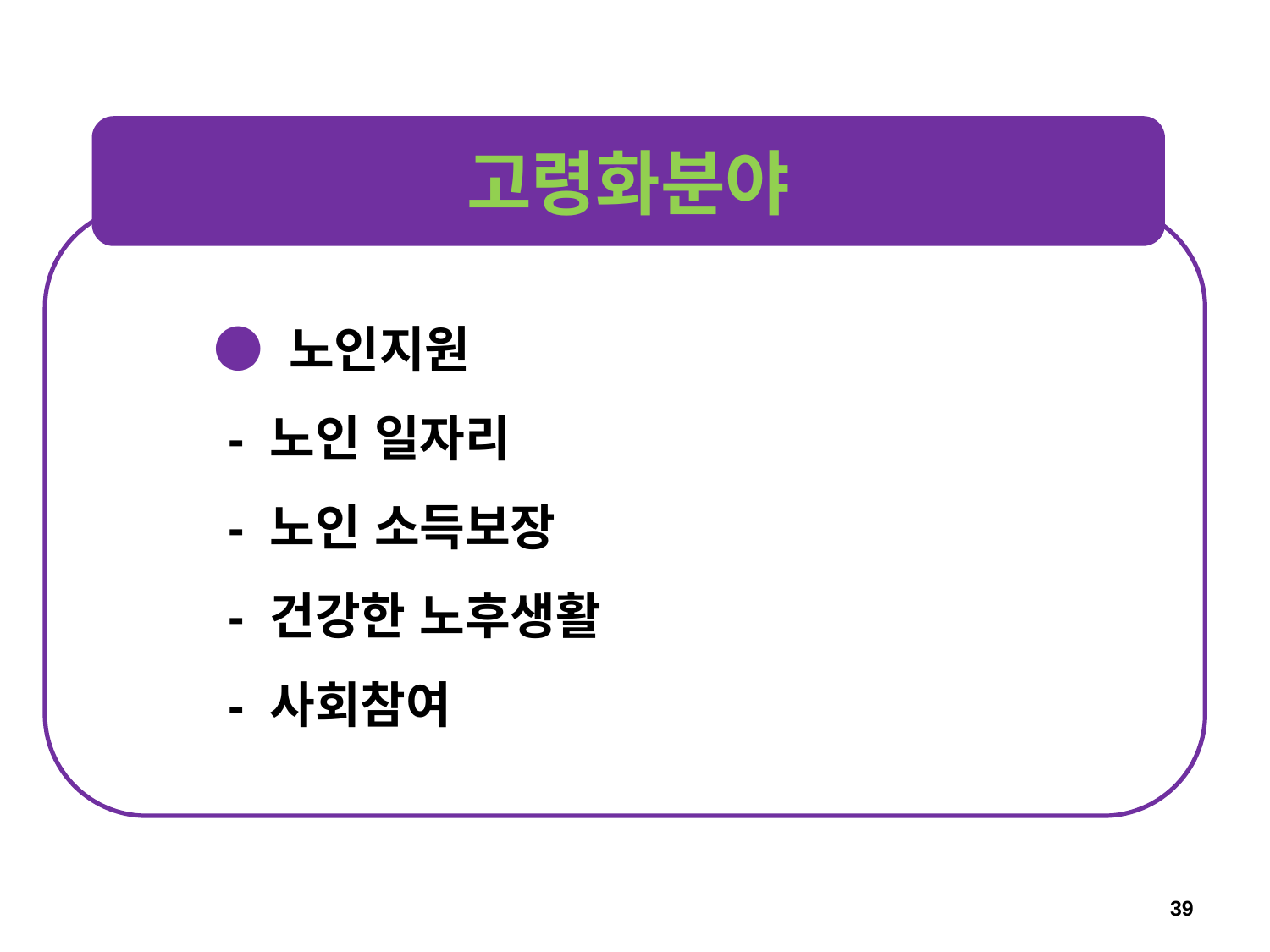

고령화분야
● 노인지원
 - 노인 일자리
 - 노인 소득보장
 - 건강한 노후생활
 - 사회참여
39